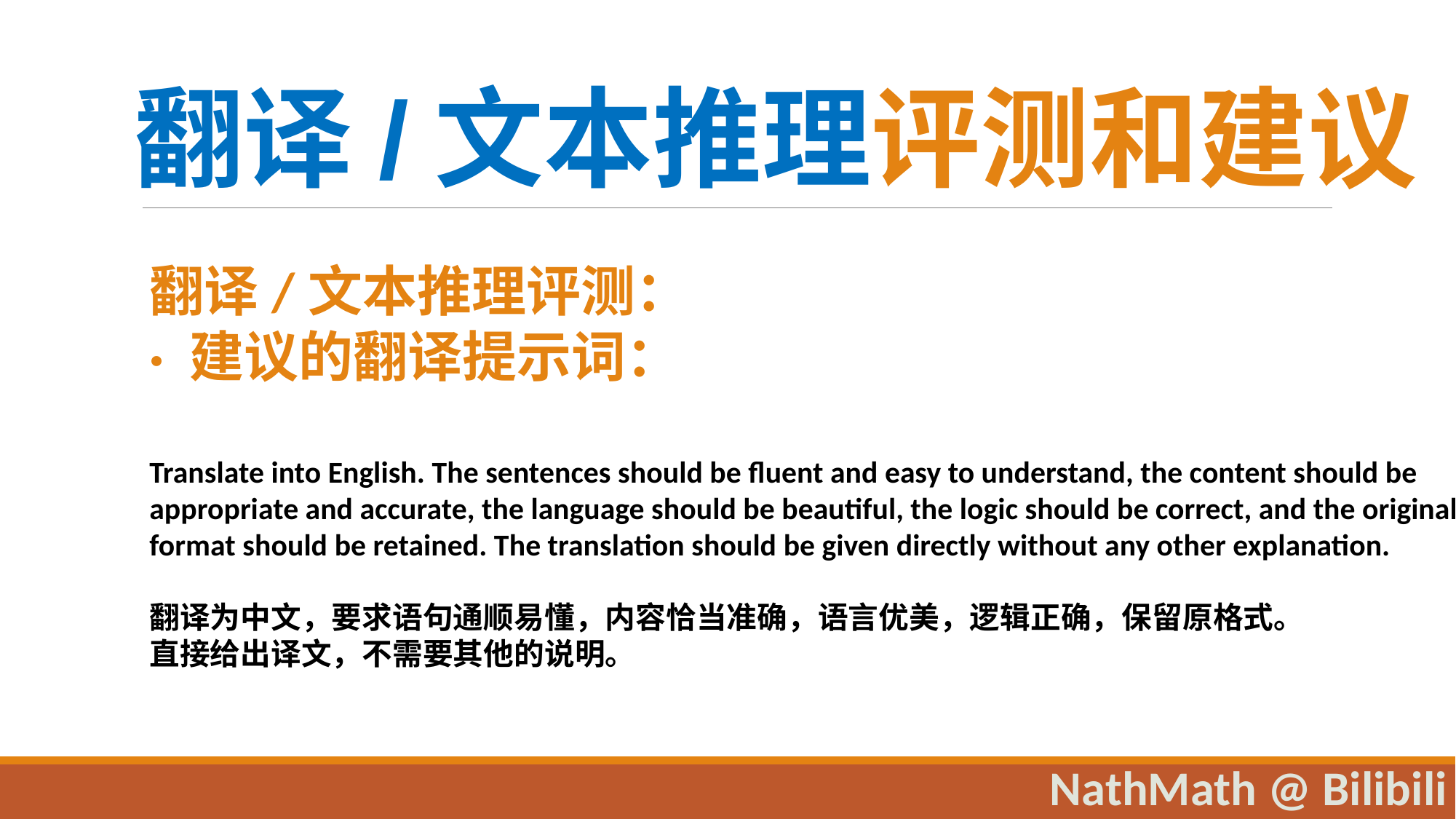

翻译/文本推理评测和建议
翻译/文本推理评测：
· 建议的翻译提示词：

Translate into English. The sentences should be fluent and easy to understand, the content should be
appropriate and accurate, the language should be beautiful, the logic should be correct, and the original
format should be retained. The translation should be given directly without any other explanation.

翻译为中文，要求语句通顺易懂，内容恰当准确，语言优美，逻辑正确，保留原格式。
直接给出译文，不需要其他的说明。
NathMath @ Bilibili